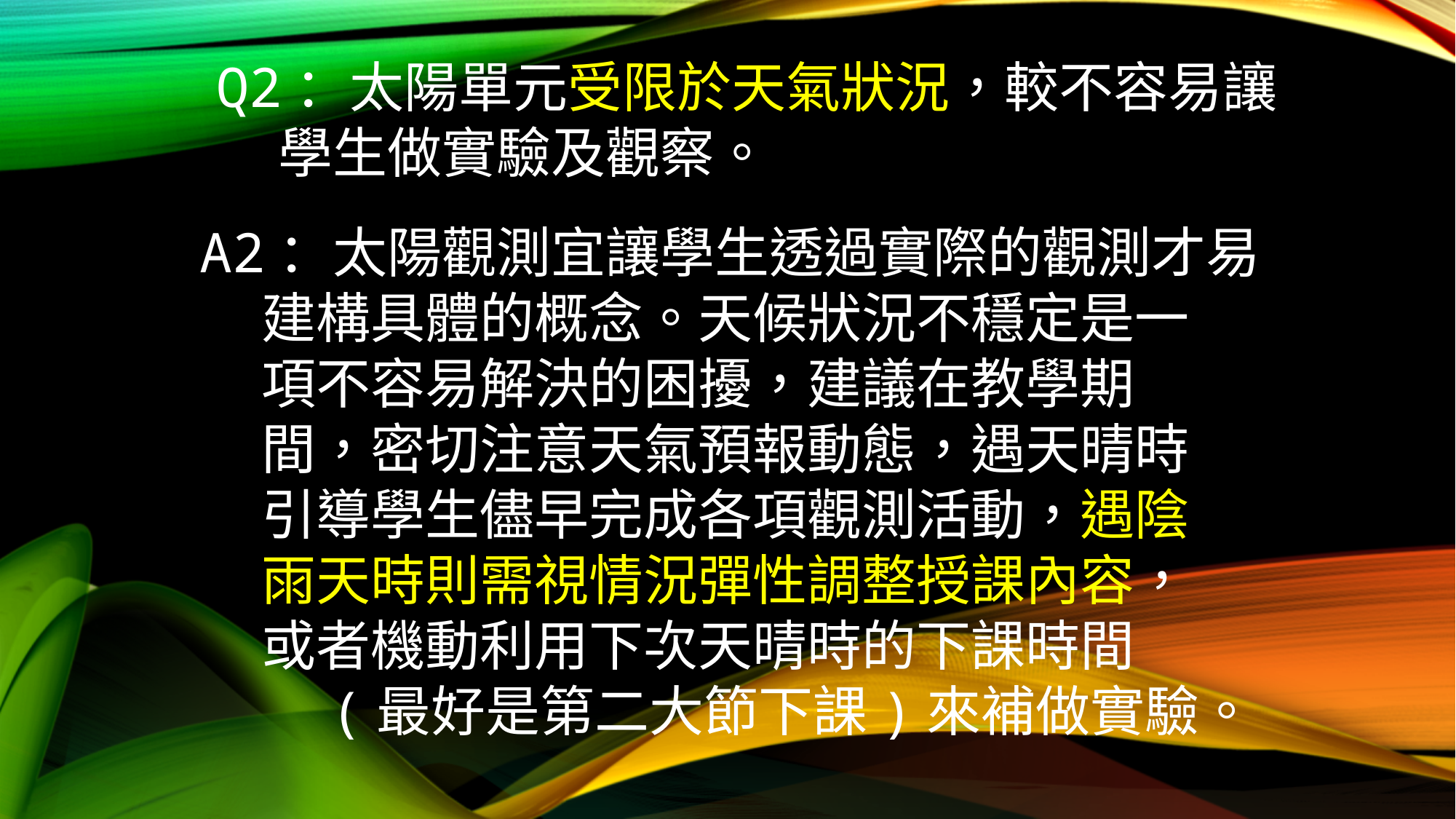

Q2：太陽單元受限於天氣狀況，較不容易讓
    學生做實驗及觀察。
A2：太陽觀測宜讓學生透過實際的觀測才易
    建構具體的概念。天候狀況不穩定是一
    項不容易解決的困擾，建議在教學期
    間，密切注意天氣預報動態，遇天晴時
    引導學生儘早完成各項觀測活動，遇陰
    雨天時則需視情況彈性調整授課內容，
    或者機動利用下次天晴時的下課時間
    (最好是第二大節下課)來補做實驗。